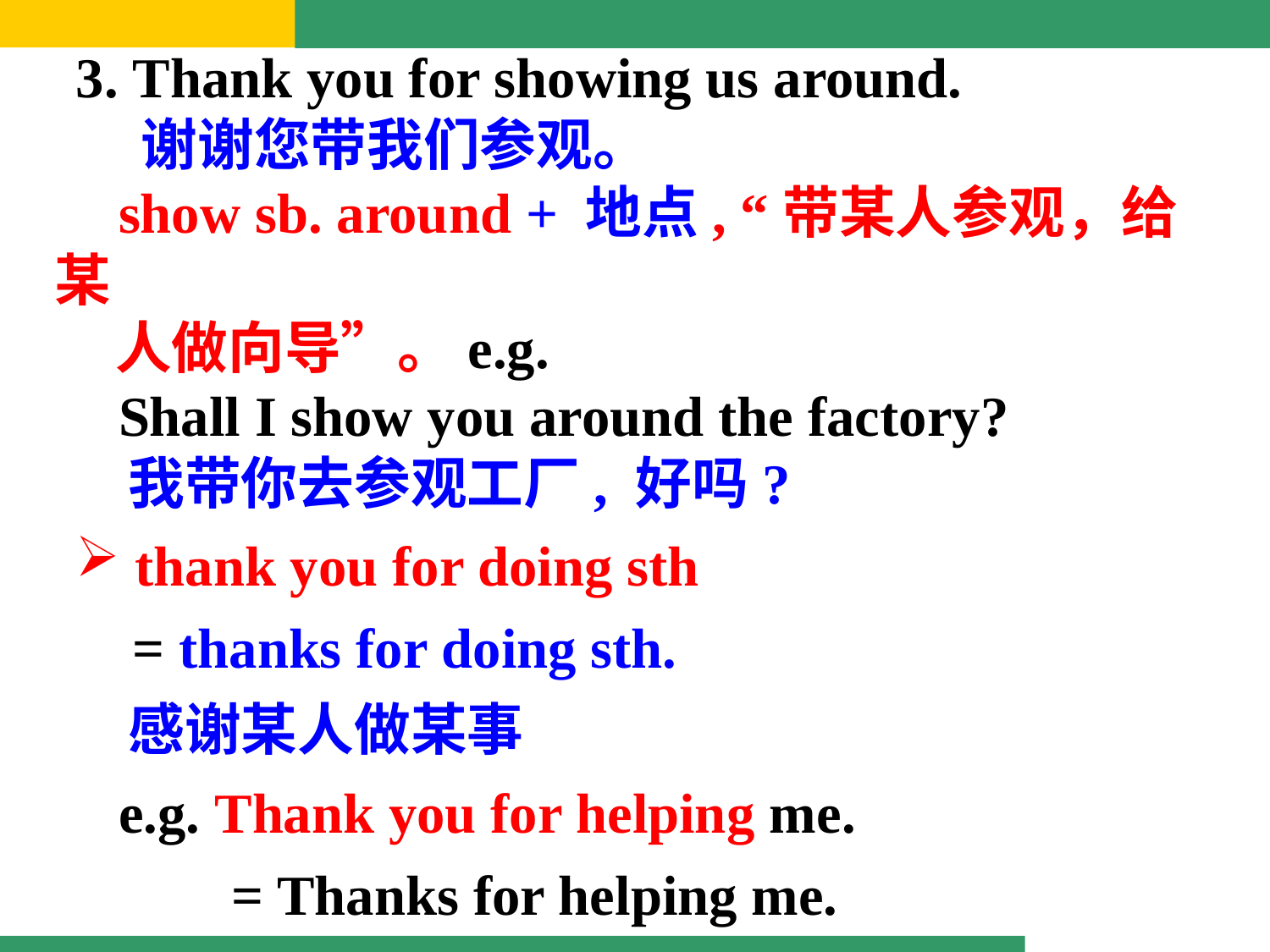

3. Thank you for showing us around.
    谢谢您带我们参观。
   show sb. around + 地点, “带某人参观，给某
  人做向导”。e.g.
   Shall I show you around the factory?
   我带你去参观工厂, 好吗?
 thank you for doing sth
    = thanks for doing sth.
   感谢某人做某事
   e.g. Thank you for helping me.
           = Thanks for helping me.